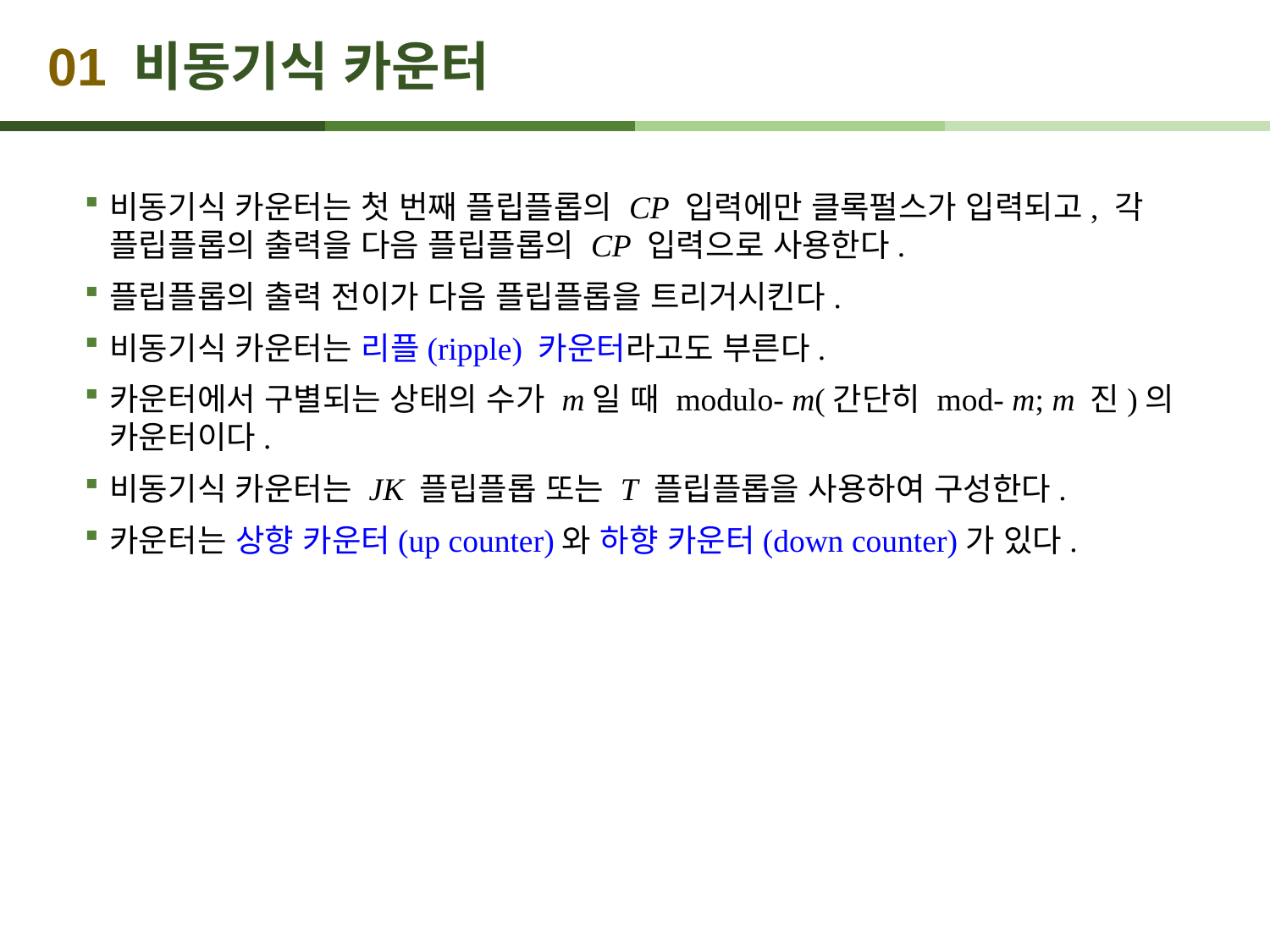

# 01 비동기식 카운터

비동기식 카운터는 첫 번째 플립플롭의 CP 입력에만 클록펄스가 입력되고, 각 플립플롭의 출력을 다음 플립플롭의 CP 입력으로 사용한다.
플립플롭의 출력 전이가 다음 플립플롭을 트리거시킨다.
비동기식 카운터는 리플(ripple) 카운터라고도 부른다.
카운터에서 구별되는 상태의 수가 m일 때 modulo- m(간단히 mod- m; m 진)의 카운터이다.
비동기식 카운터는 JK 플립플롭 또는 T 플립플롭을 사용하여 구성한다.
카운터는 상향 카운터(up counter)와 하향 카운터(down counter)가 있다.